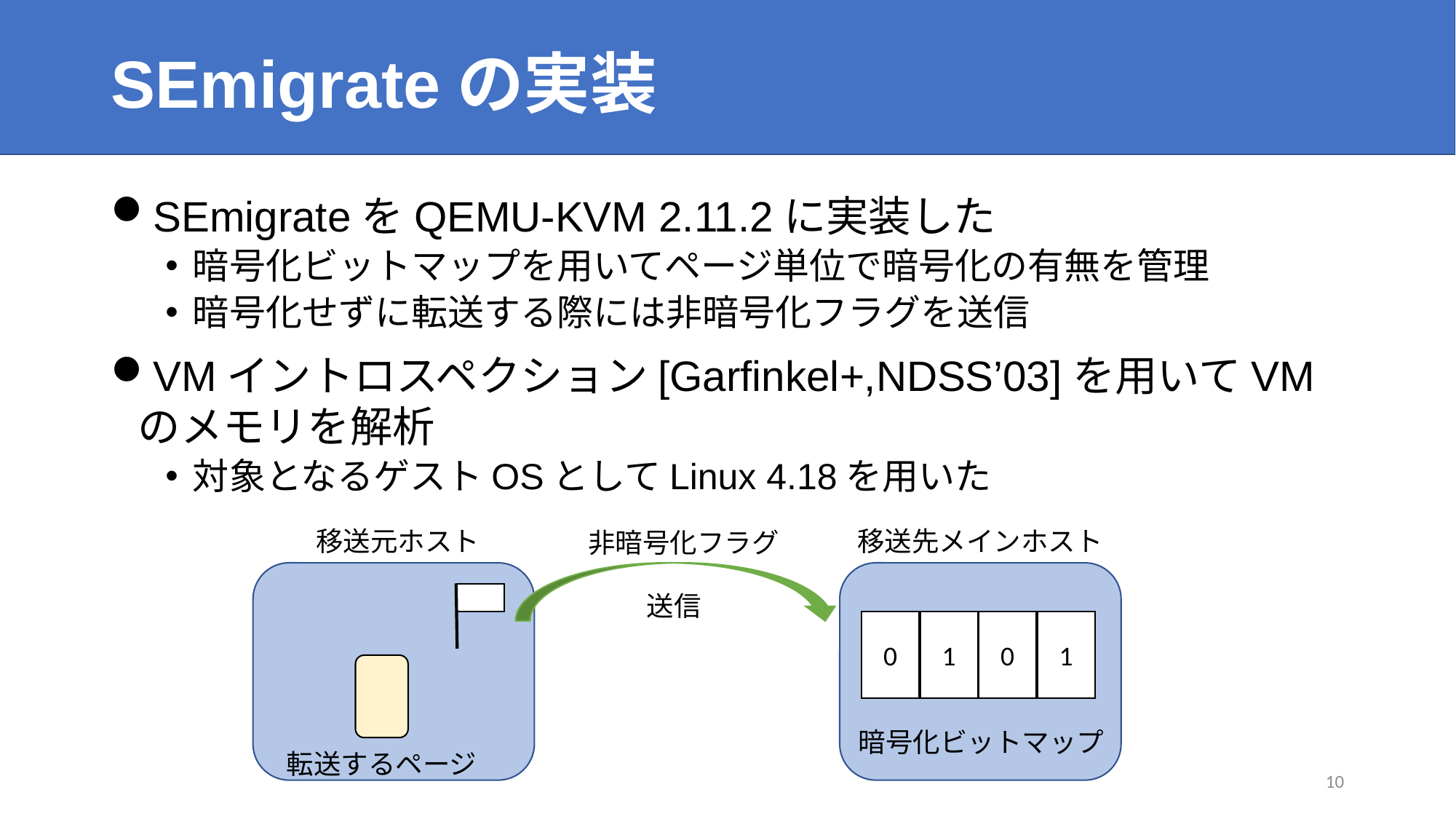

# SEmigrateの実装
SEmigrateをQEMU-KVM 2.11.2に実装した
暗号化ビットマップを用いてページ単位で暗号化の有無を管理
暗号化せずに転送する際には非暗号化フラグを送信
VMイントロスペクション[Garfinkel+,NDSS’03]を用いてVMのメモリを解析
対象となるゲストOSとしてLinux 4.18を用いた

移送先メインホスト
移送元ホスト
非暗号化フラグ

送信

0
1
0
1

暗号化ビットマップ
転送するページ
10